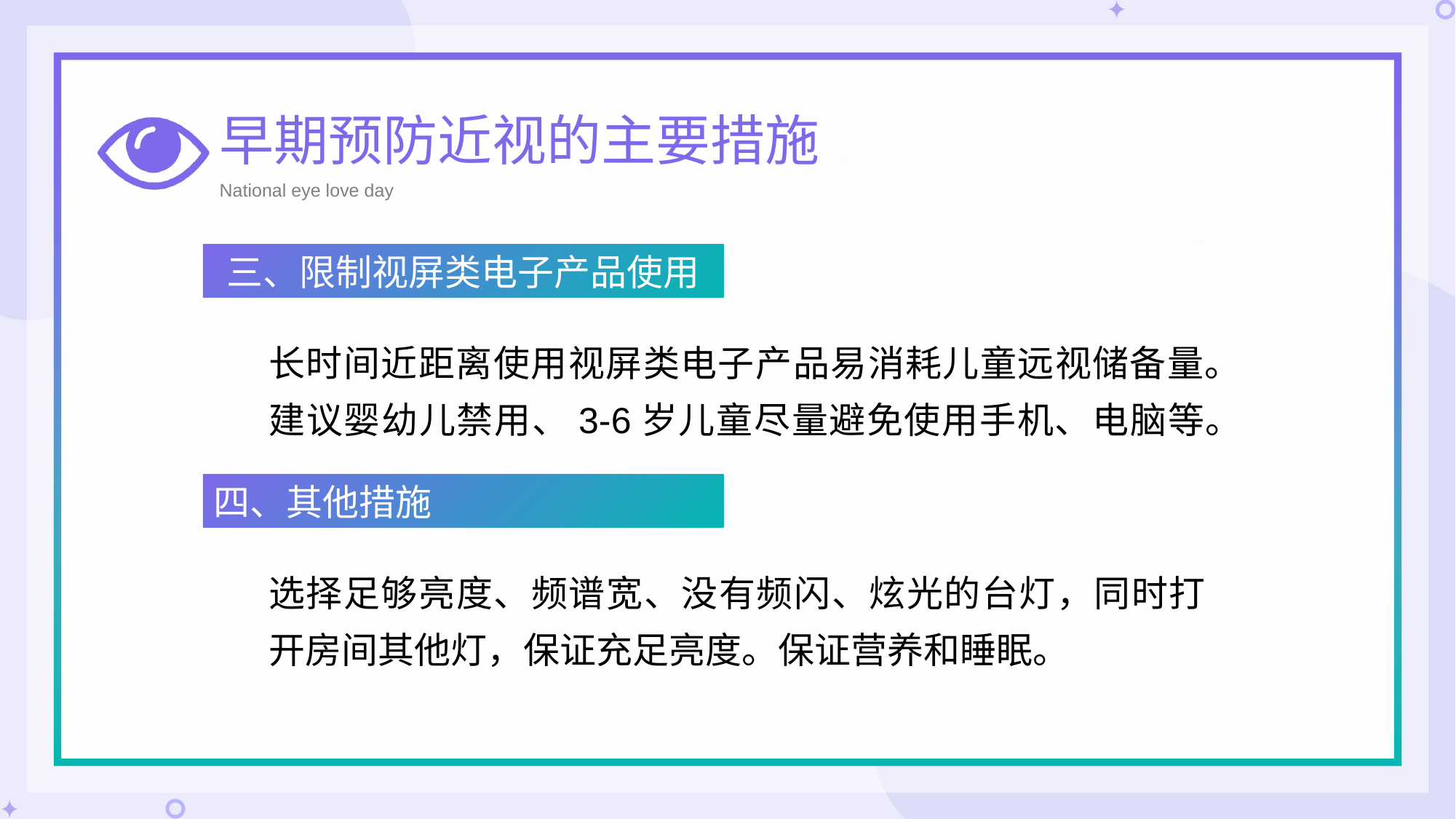

早期预防近视的主要措施
National eye love day
三、限制视屏类电子产品使用
长时间近距离使用视屏类电子产品易消耗儿童远视储备量。建议婴幼儿禁用、3-6岁儿童尽量避免使用手机、电脑等。
四、其他措施
选择足够亮度、频谱宽、没有频闪、炫光的台灯，同时打开房间其他灯，保证充足亮度。保证营养和睡眠。